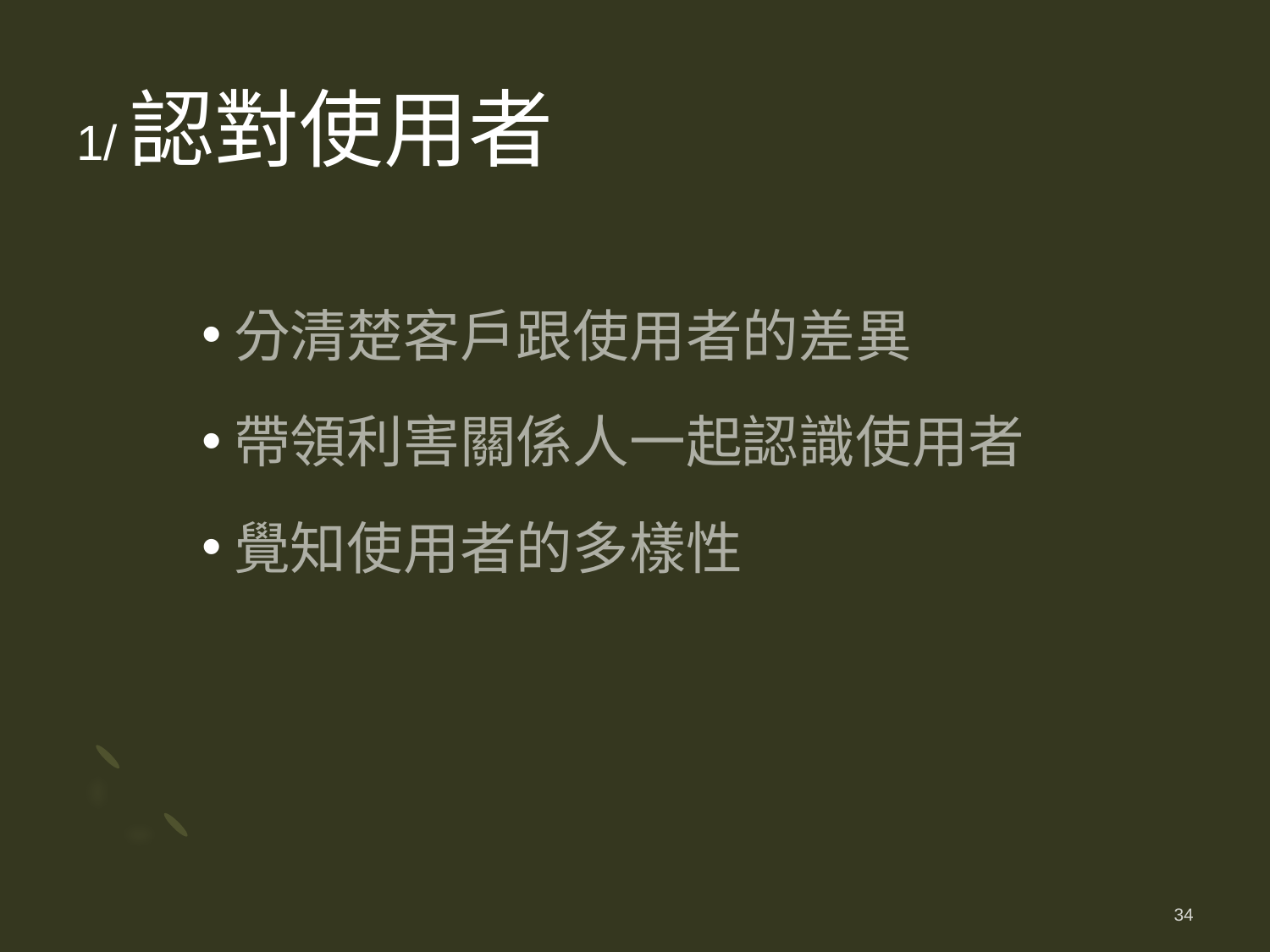

# 1/認對使用者
分清楚客戶跟使用者的差異
帶領利害關係人一起認識使用者
覺知使用者的多樣性
34